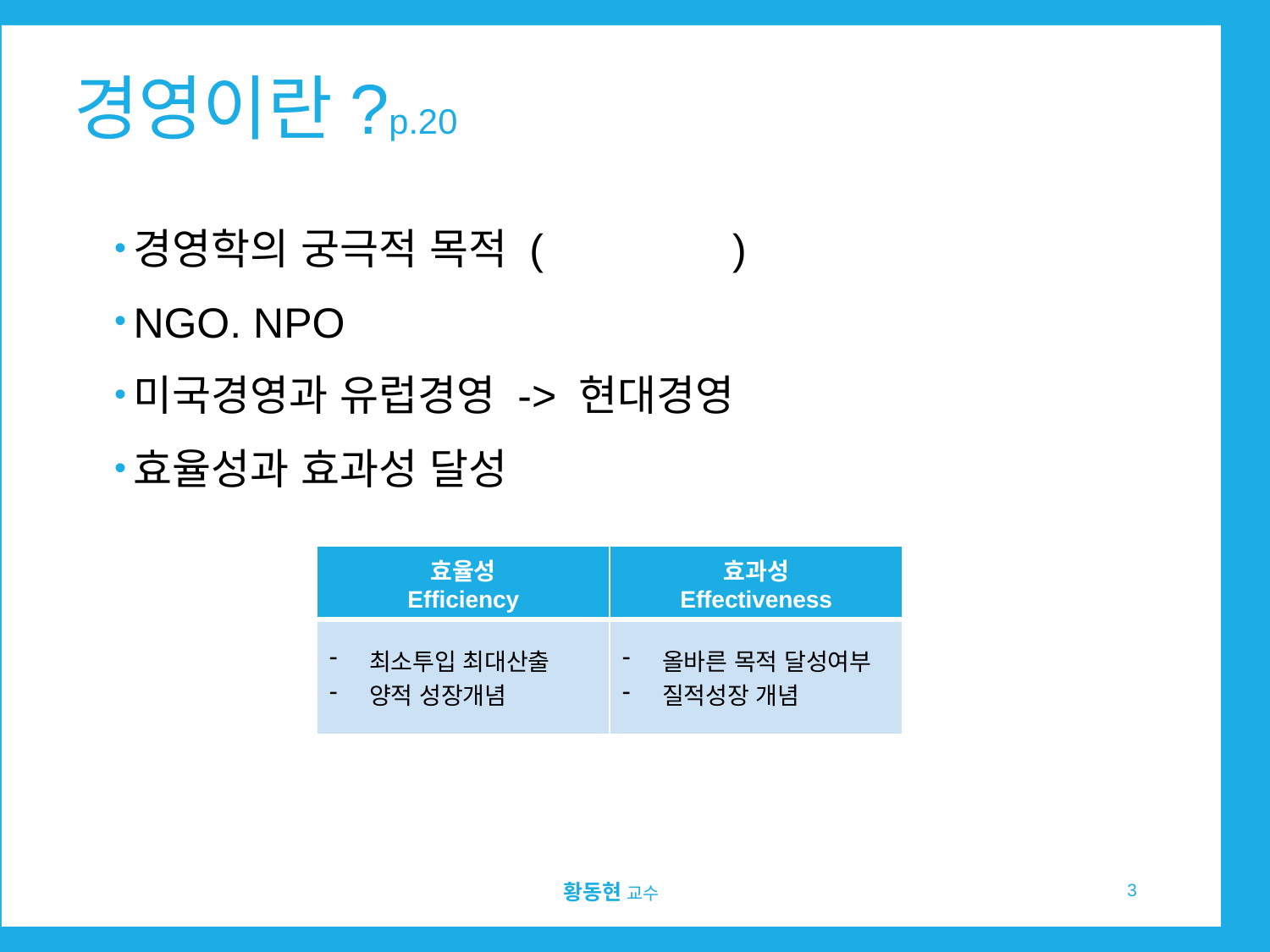

# 경영이란?p.20
경영학의 궁극적 목적 (                )
NGO. NPO
미국경영과 유럽경영 -> 현대경영
효율성과 효과성 달성
| 효율성 Efficiency | 효과성 Effectiveness |
| --- | --- |
| 최소투입 최대산출 양적 성장개념 | 올바른 목적 달성여부 질적성장 개념 |
3